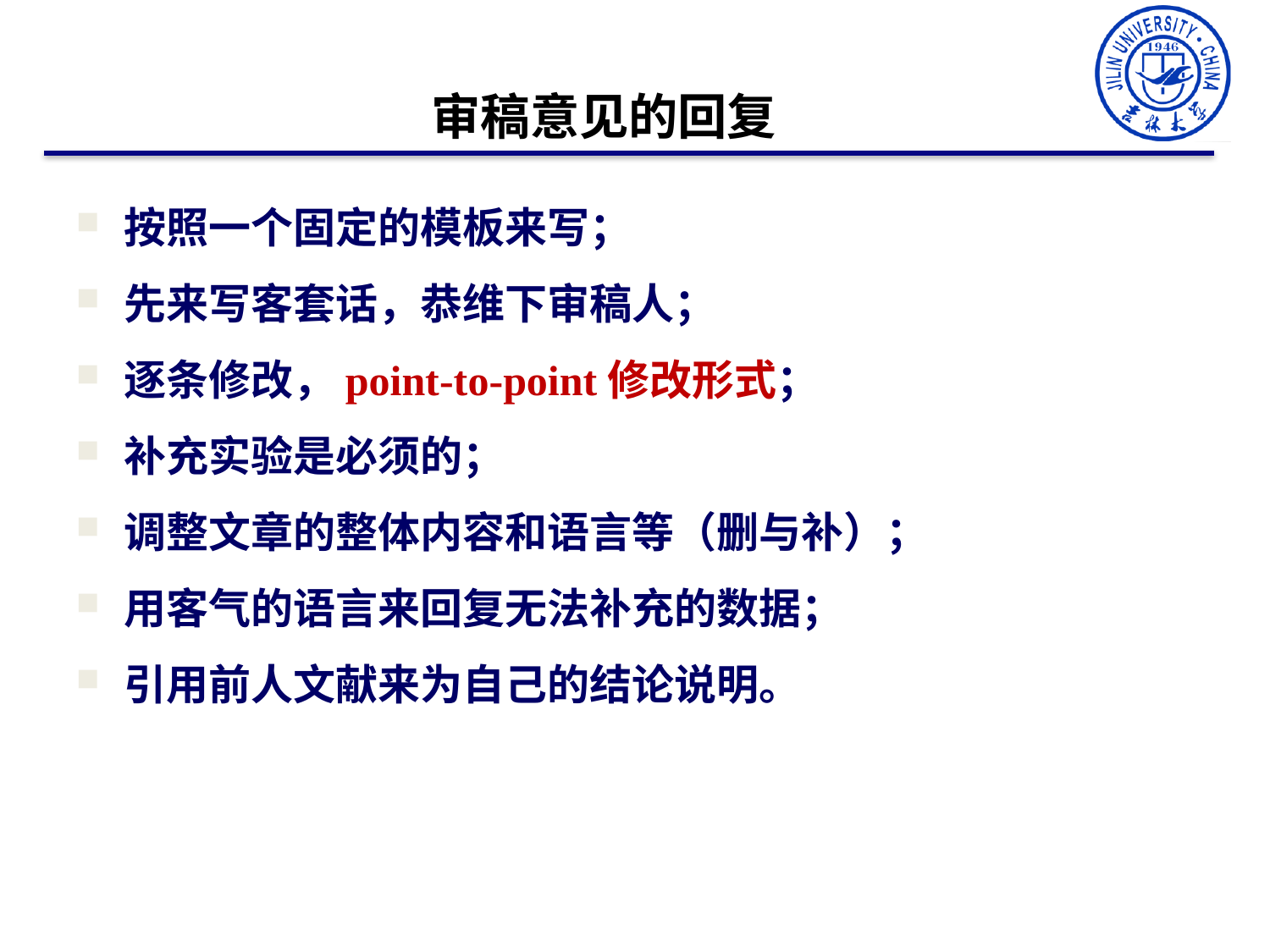

审稿意见的回复
按照一个固定的模板来写；
先来写客套话，恭维下审稿人；
逐条修改，point-to-point修改形式；
补充实验是必须的；
调整文章的整体内容和语言等（删与补）；
用客气的语言来回复无法补充的数据；
引用前人文献来为自己的结论说明。